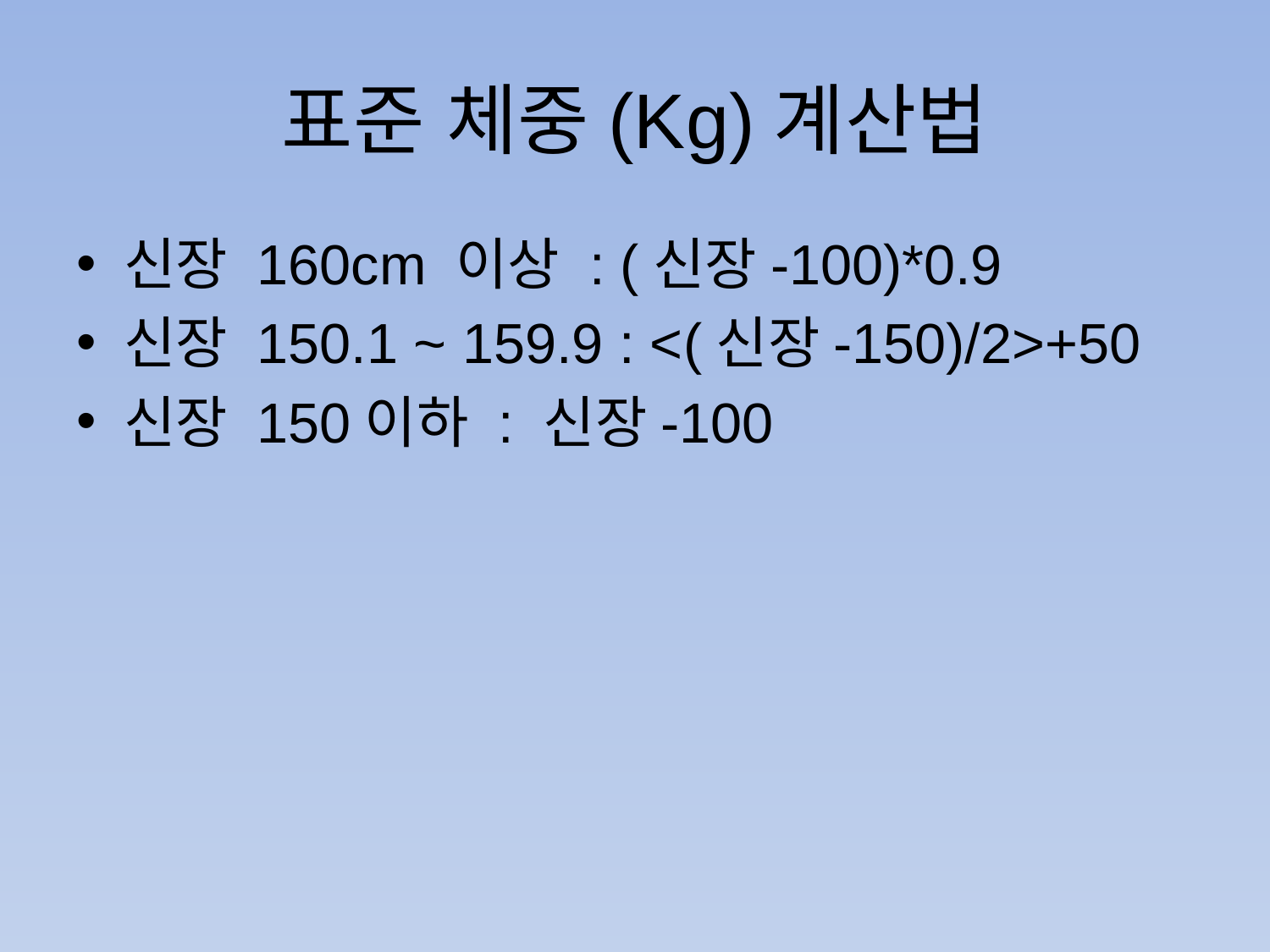

# 표준 체중(Kg)계산법
신장 160cm 이상 : (신장-100)*0.9
신장 150.1 ~ 159.9 : <(신장-150)/2>+50
신장 150이하 : 신장-100